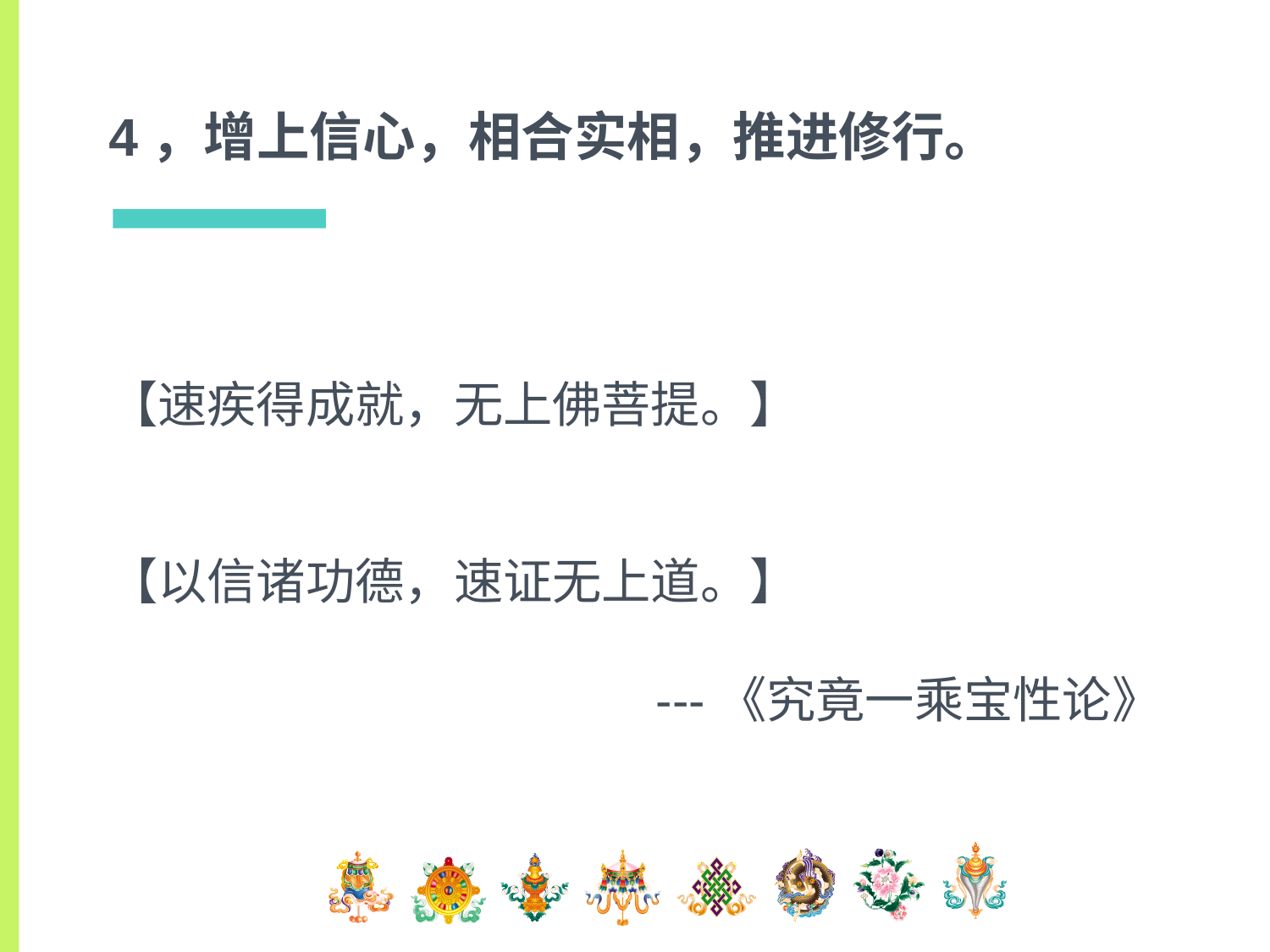

# 4，增上信心，相合实相，推进修行。
【速疾得成就，无上佛菩提。】

【以信诸功德，速证无上道。】

---《究竟一乘宝性论》